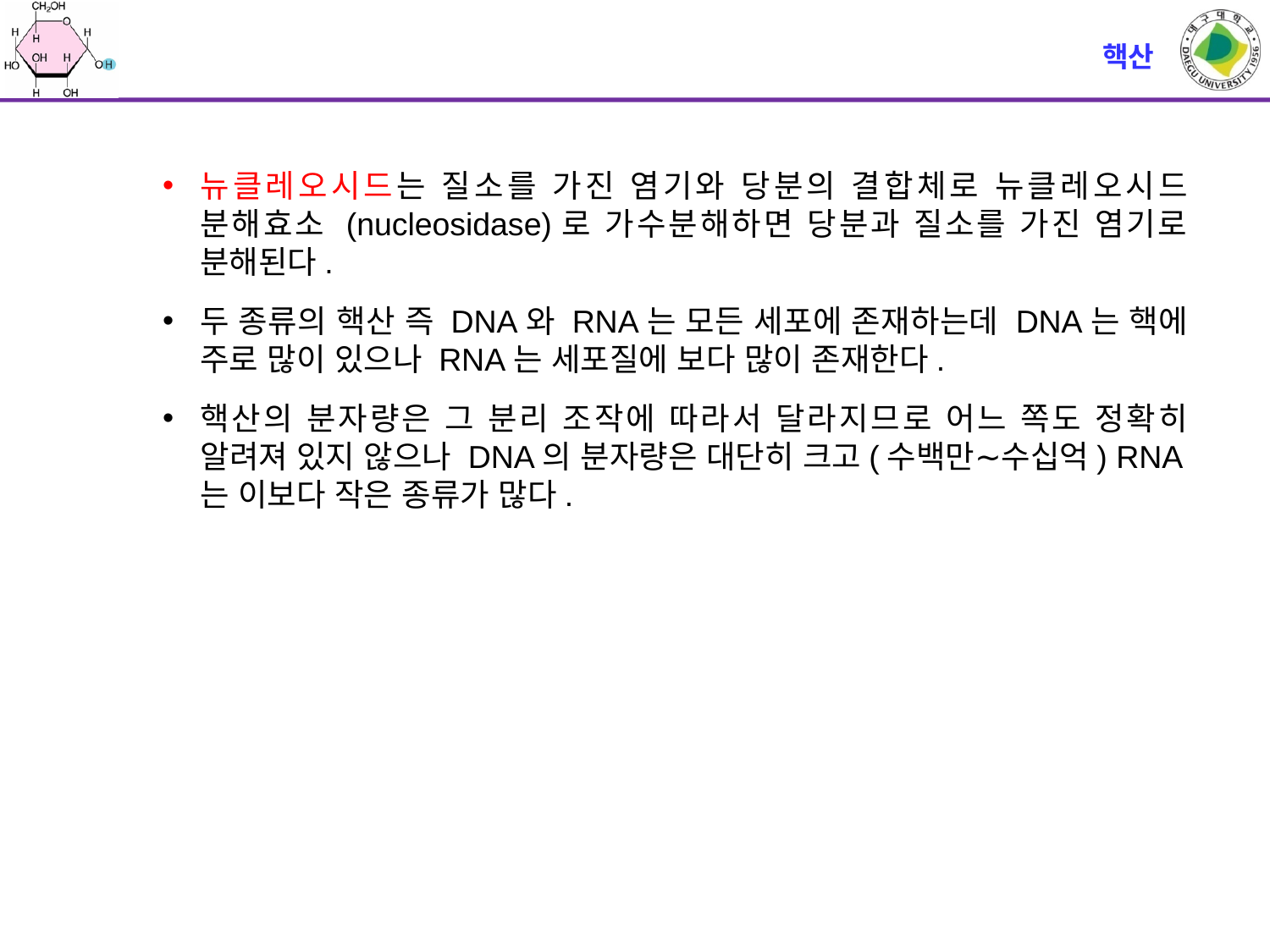

# 핵산
뉴클레오시드는 질소를 가진 염기와 당분의 결합체로 뉴클레오시드 분해효소 (nucleosidase)로 가수분해하면 당분과 질소를 가진 염기로 분해된다.
두 종류의 핵산 즉 DNA와 RNA는 모든 세포에 존재하는데 DNA는 핵에 주로 많이 있으나 RNA는 세포질에 보다 많이 존재한다.
핵산의 분자량은 그 분리 조작에 따라서 달라지므로 어느 쪽도 정확히 알려져 있지 않으나 DNA의 분자량은 대단히 크고(수백만∼수십억) RNA는 이보다 작은 종류가 많다.